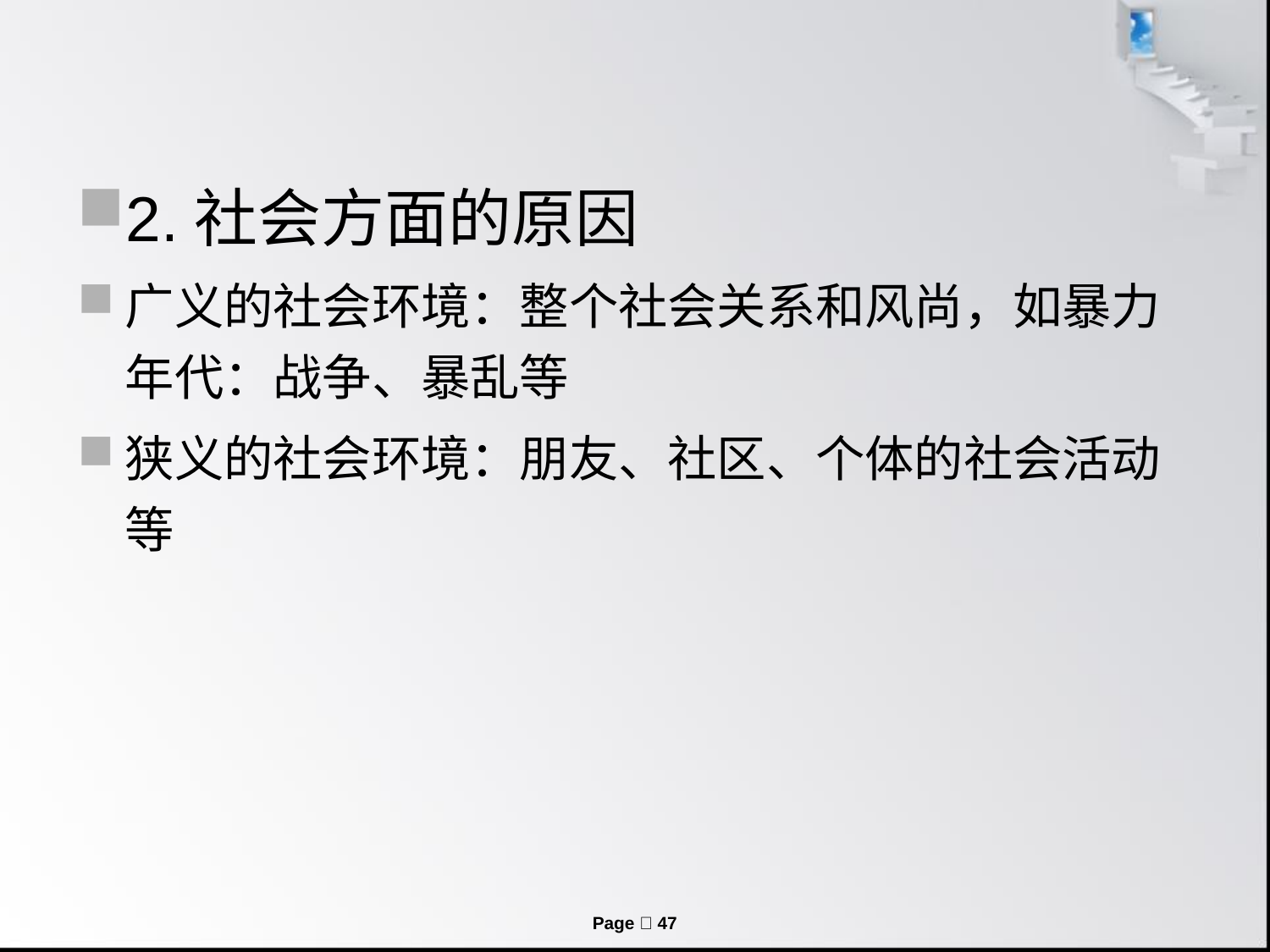

#
2.社会方面的原因
广义的社会环境：整个社会关系和风尚，如暴力年代：战争、暴乱等
狭义的社会环境：朋友、社区、个体的社会活动等